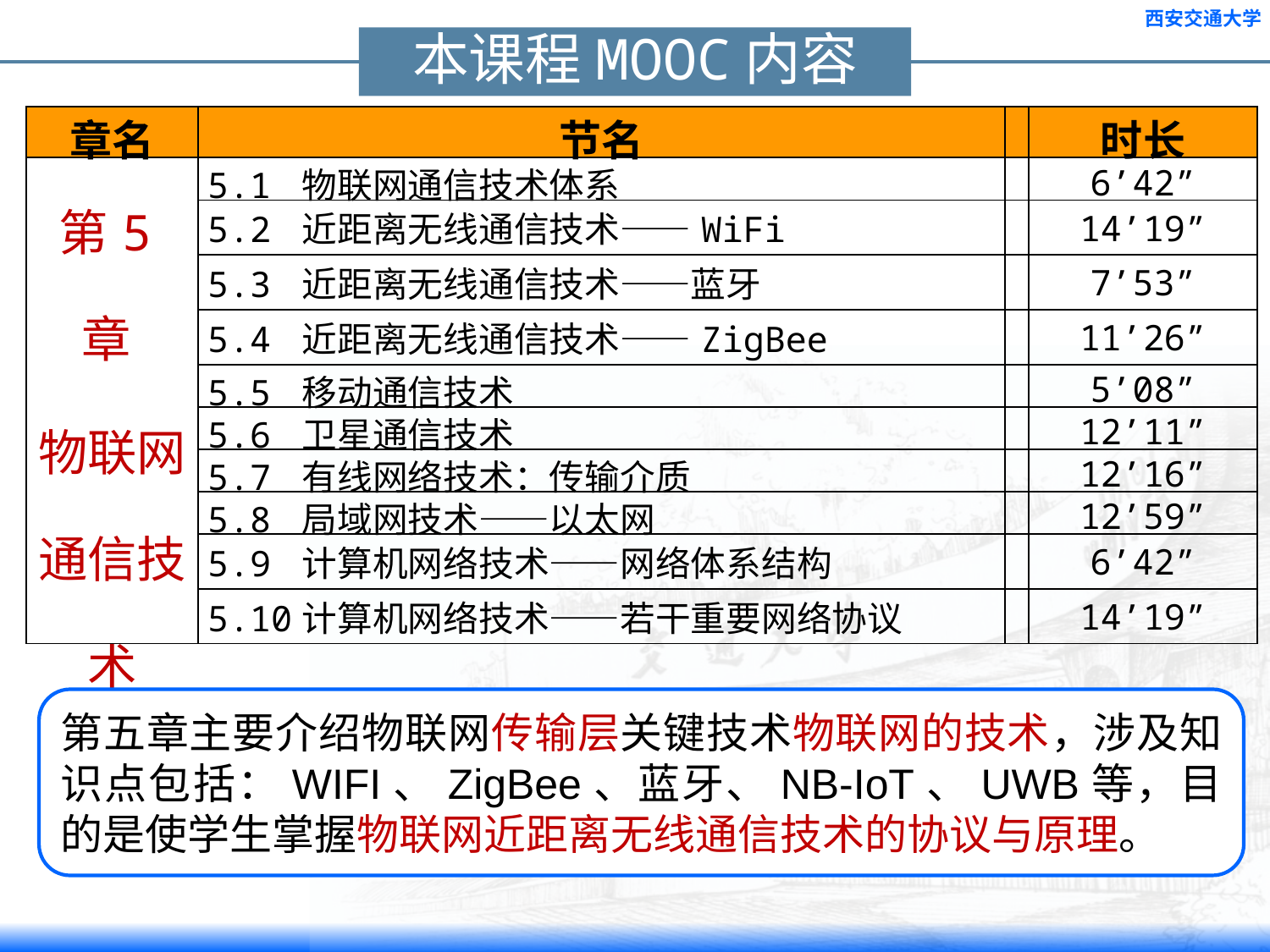

本课程MOOC内容
| 章名 | 节名 |  | 时长 |
| --- | --- | --- | --- |
| 第5章 物联网通信技术 | 5.1 物联网通信技术体系 |  | 6’42” |
|  | 5.2 近距离无线通信技术——WiFi |  | 14’19” |
|  | 5.3 近距离无线通信技术——蓝牙 |  | 7’53” |
|  | 5.4 近距离无线通信技术——ZigBee |  | 11’26” |
|  | 5.5 移动通信技术 |  | 5’08” |
|  | 5.6 卫星通信技术 |  | 12’11” |
|  | 5.7 有线网络技术：传输介质 |  | 12’16” |
|  | 5.8 局域网技术——以太网 |  | 12’59” |
|  | 5.9 计算机网络技术——网络体系结构 |  | 6’42” |
|  | 5.10计算机网络技术——若干重要网络协议 |  | 14’19” |
第五章主要介绍物联网传输层关键技术物联网的技术，涉及知识点包括：WIFI、ZigBee、蓝牙、NB-IoT、UWB等，目的是使学生掌握物联网近距离无线通信技术的协议与原理。